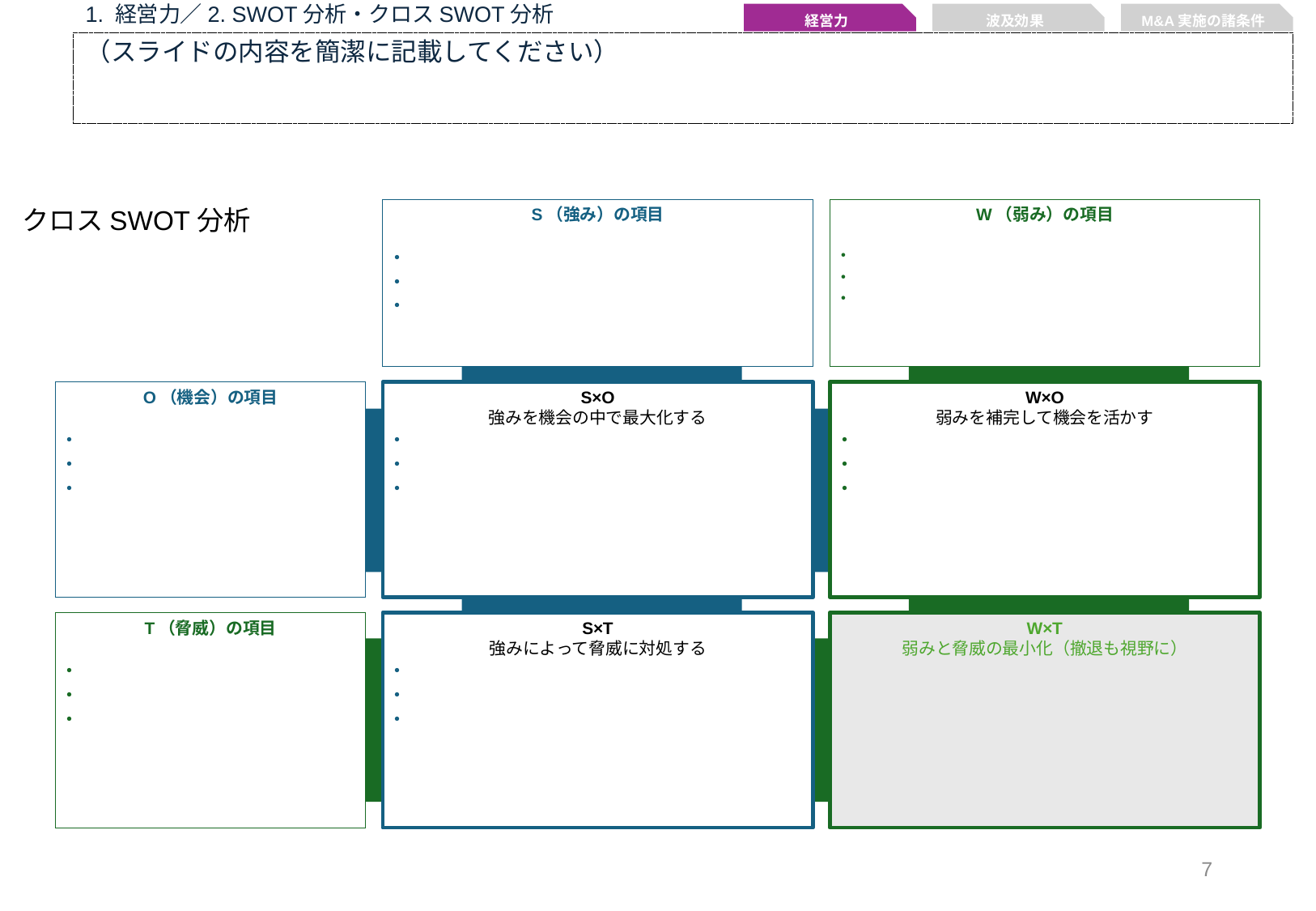

1. 経営力／2. SWOT分析・クロスSWOT分析
経営力
波及効果
M&A実施の諸条件
（スライドの内容を簡潔に記載してください）
S（強み）の項目

・
・
・
W（弱み）の項目

・
・
・

O（機会）の項目

・
・
・
S×O
強みを機会の中で最大化する
・
・
・

W×O
弱みを補完して機会を活かす
・
・
・

T（脅威）の項目

・
・
・
S×T
強みによって脅威に対処する
・
・
・

W×T
弱みと脅威の最小化（撤退も視野に）

クロスSWOT分析
7